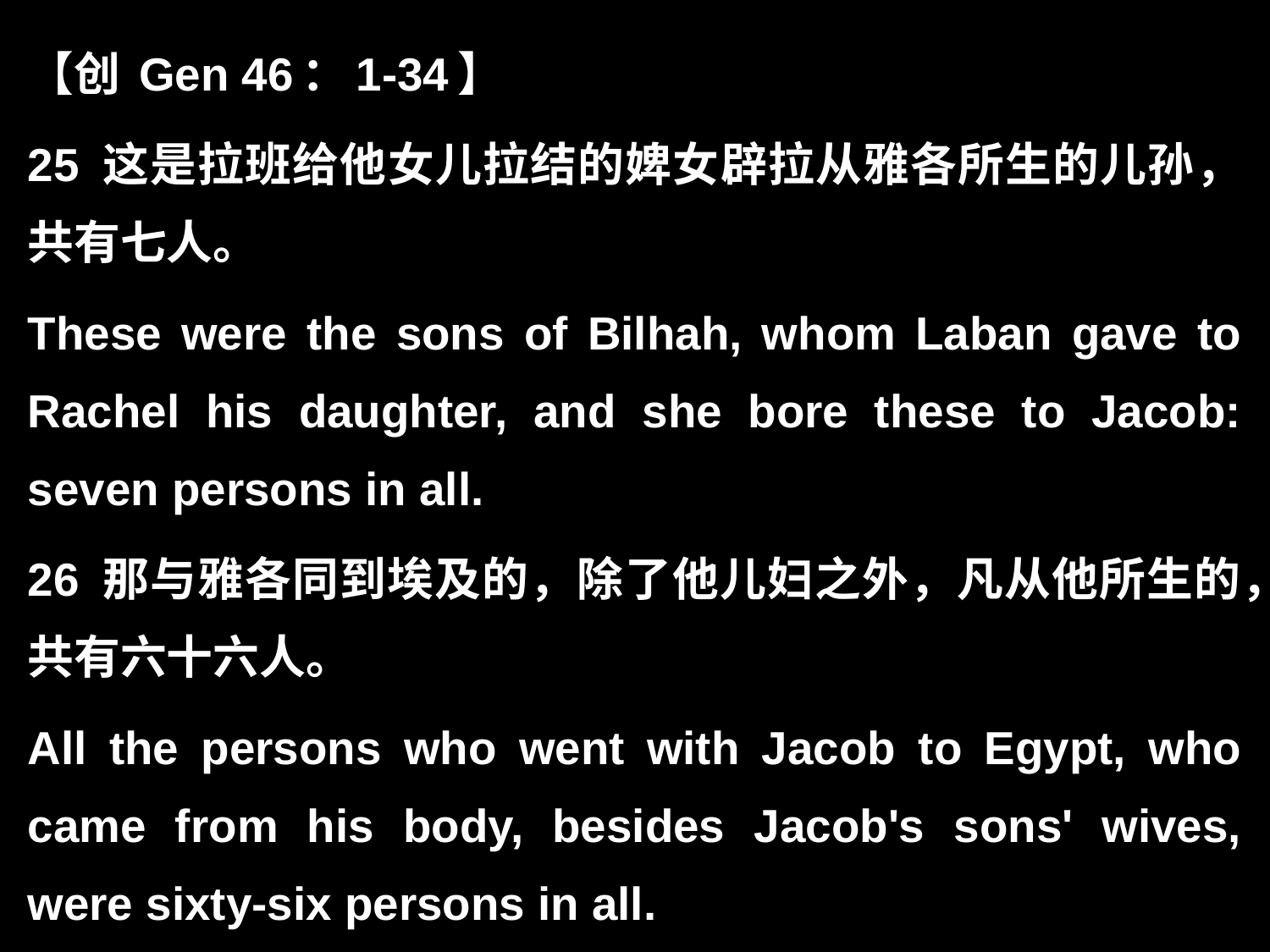

【创 Gen 46：1-34】
25 这是拉班给他女儿拉结的婢女辟拉从雅各所生的儿孙，共有七人。
These were the sons of Bilhah, whom Laban gave to Rachel his daughter, and she bore these to Jacob: seven persons in all.
26 那与雅各同到埃及的，除了他儿妇之外，凡从他所生的，共有六十六人。
All the persons who went with Jacob to Egypt, who came from his body, besides Jacob's sons' wives, were sixty-six persons in all.